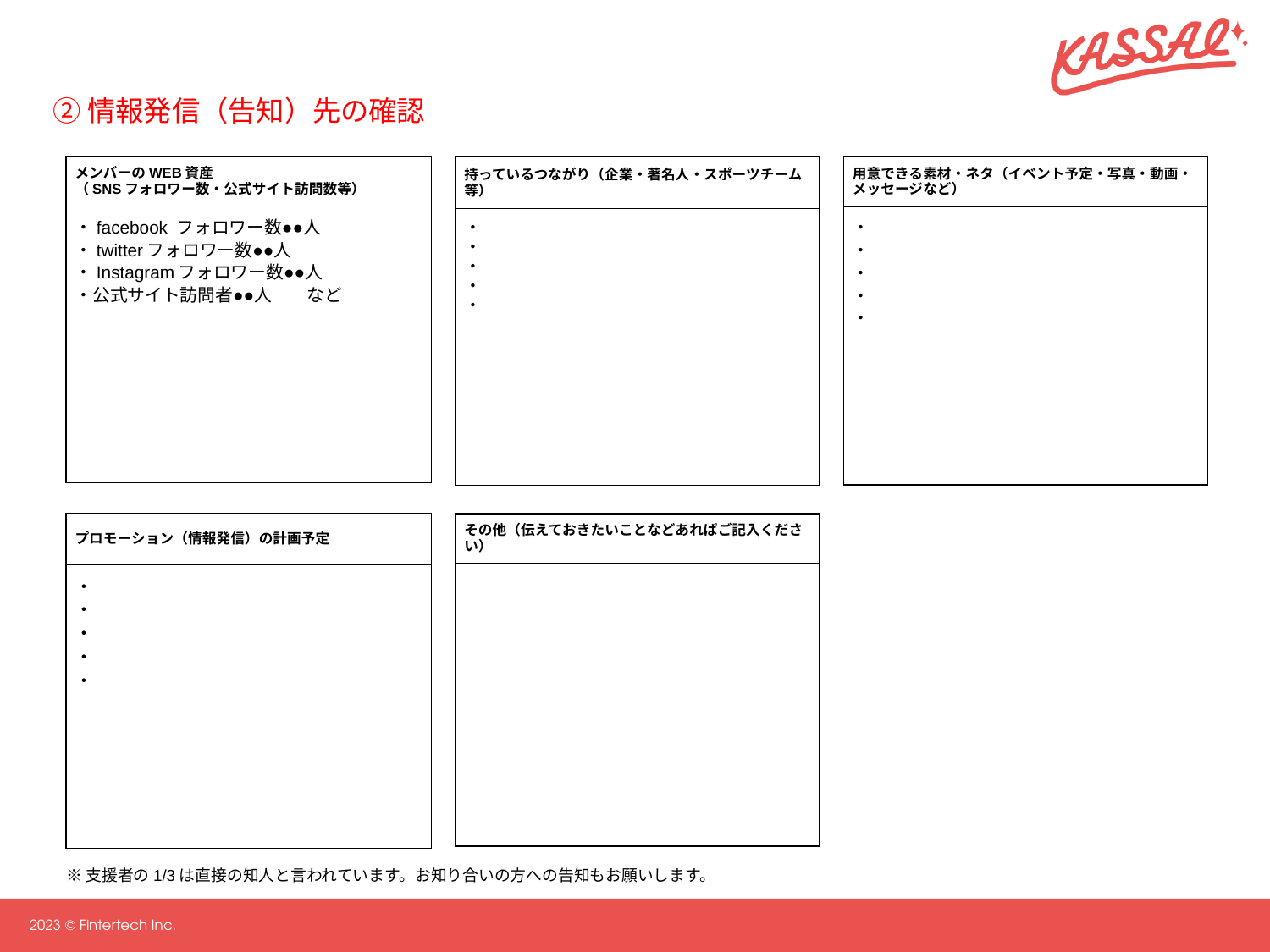

アイディアシート②
②情報発信（告知）先の確認
| メンバーのWEB資産 （SNSフォロワー数・公式サイト訪問数等） |
| --- |
| ・facebook フォロワー数●●人 ・twitterフォロワー数●●人 ・Instagramフォロワー数●●人 ・公式サイト訪問者●●人　　など |
| 持っているつながり（企業・著名人・スポーツチーム等） |
| --- |
| ・ ・ ・ ・ ・ |
| 用意できる素材・ネタ（イベント予定・写真・動画・メッセージなど） |
| --- |
| ・ ・ ・ ・ ・ |
| プロモーション（情報発信）の計画予定 |
| --- |
| ・ ・ ・ ・ ・ |
| その他（伝えておきたいことなどあればご記入ください） |
| --- |
|  |
※支援者の1/3は直接の知人と言われています。お知り合いの方への告知もお願いします。